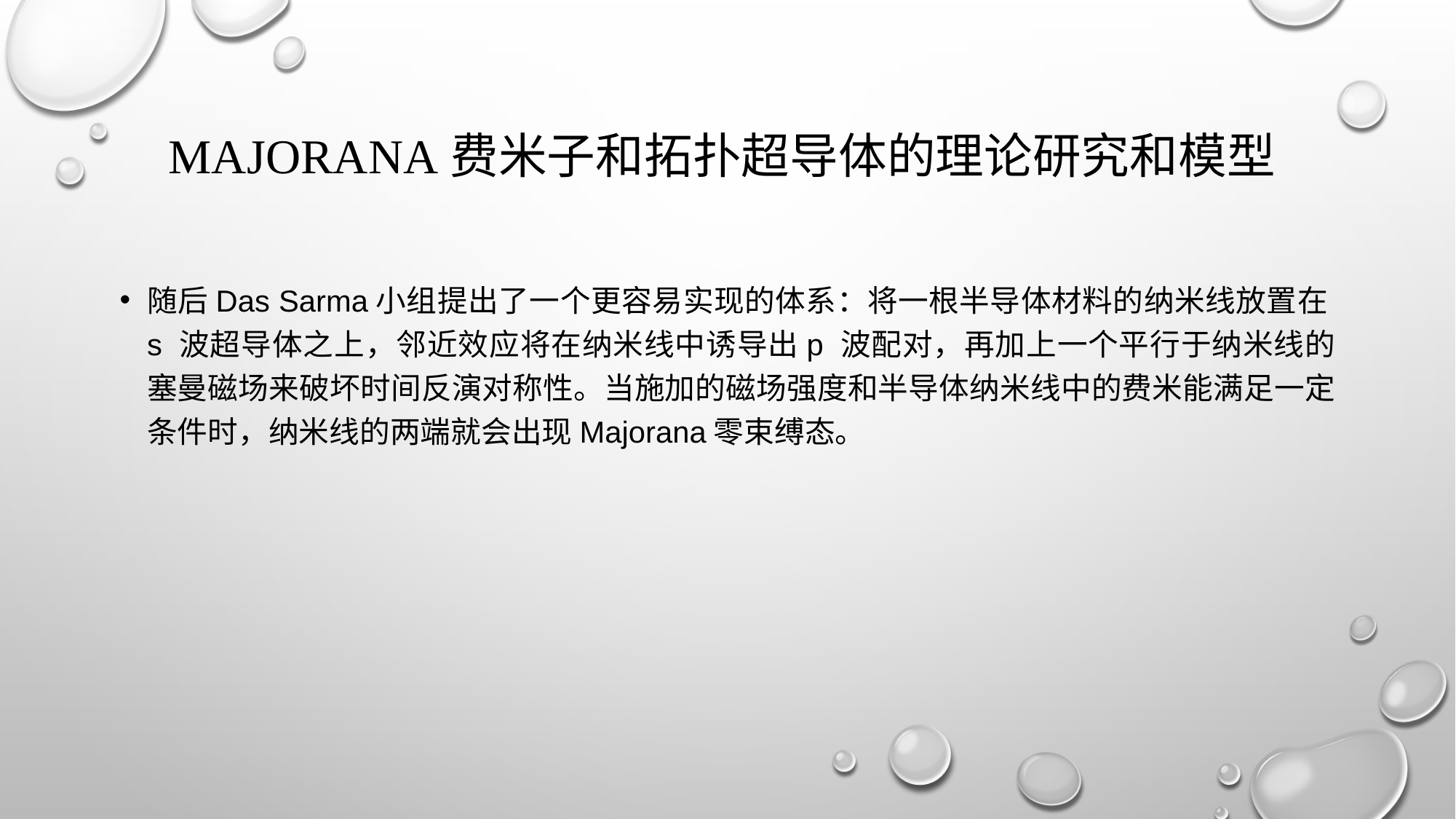

# Majorana费米子和拓扑超导体的理论研究和模型
随后Das Sarma小组提出了一个更容易实现的体系：将一根半导体材料的纳米线放置在s 波超导体之上，邻近效应将在纳米线中诱导出p 波配对，再加上一个平行于纳米线的塞曼磁场来破坏时间反演对称性。当施加的磁场强度和半导体纳米线中的费米能满足一定条件时，纳米线的两端就会出现Majorana零束缚态。